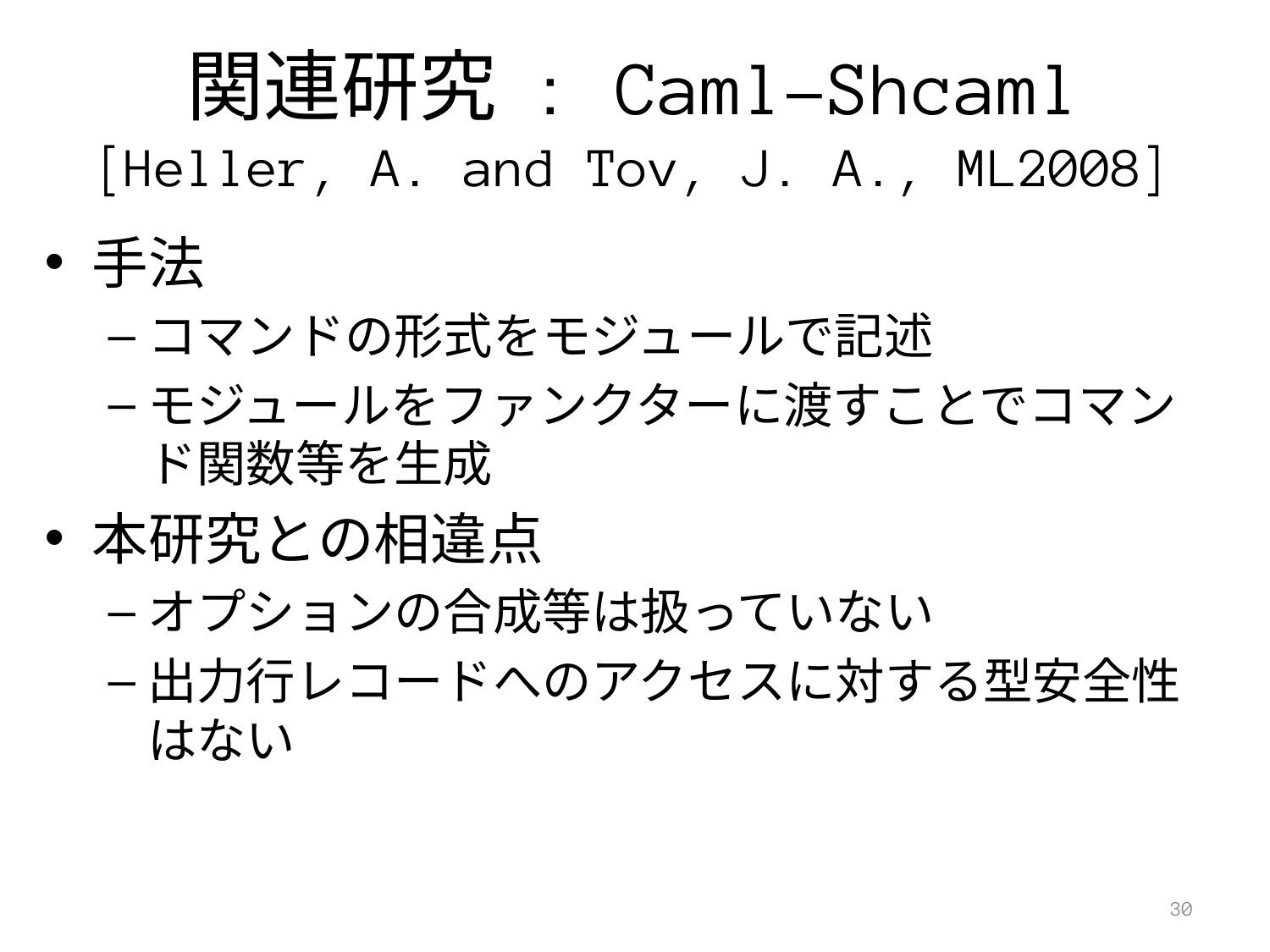

# 関連研究 : Caml-Shcaml [Heller, A. and Tov, J. A., ML2008]
手法
コマンドの形式をモジュールで記述
モジュールをファンクターに渡すことでコマンド関数等を生成
本研究との相違点
オプションの合成等は扱っていない
出力行レコードへのアクセスに対する型安全性はない
30